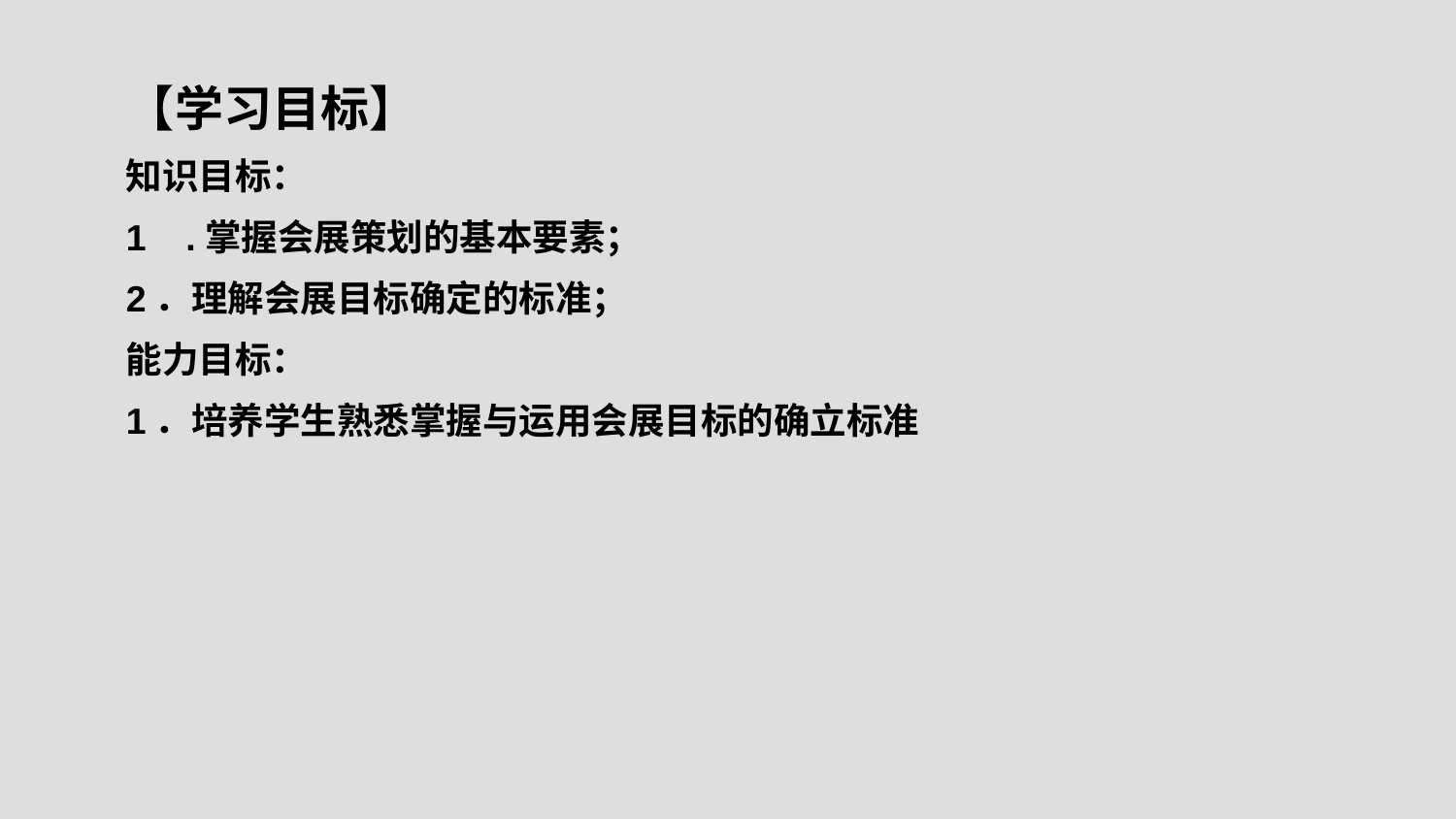

【学习目标】
知识目标：
1	.掌握会展策划的基本要素；
2．理解会展目标确定的标准；
能力目标：
1．培养学生熟悉掌握与运用会展目标的确立标准